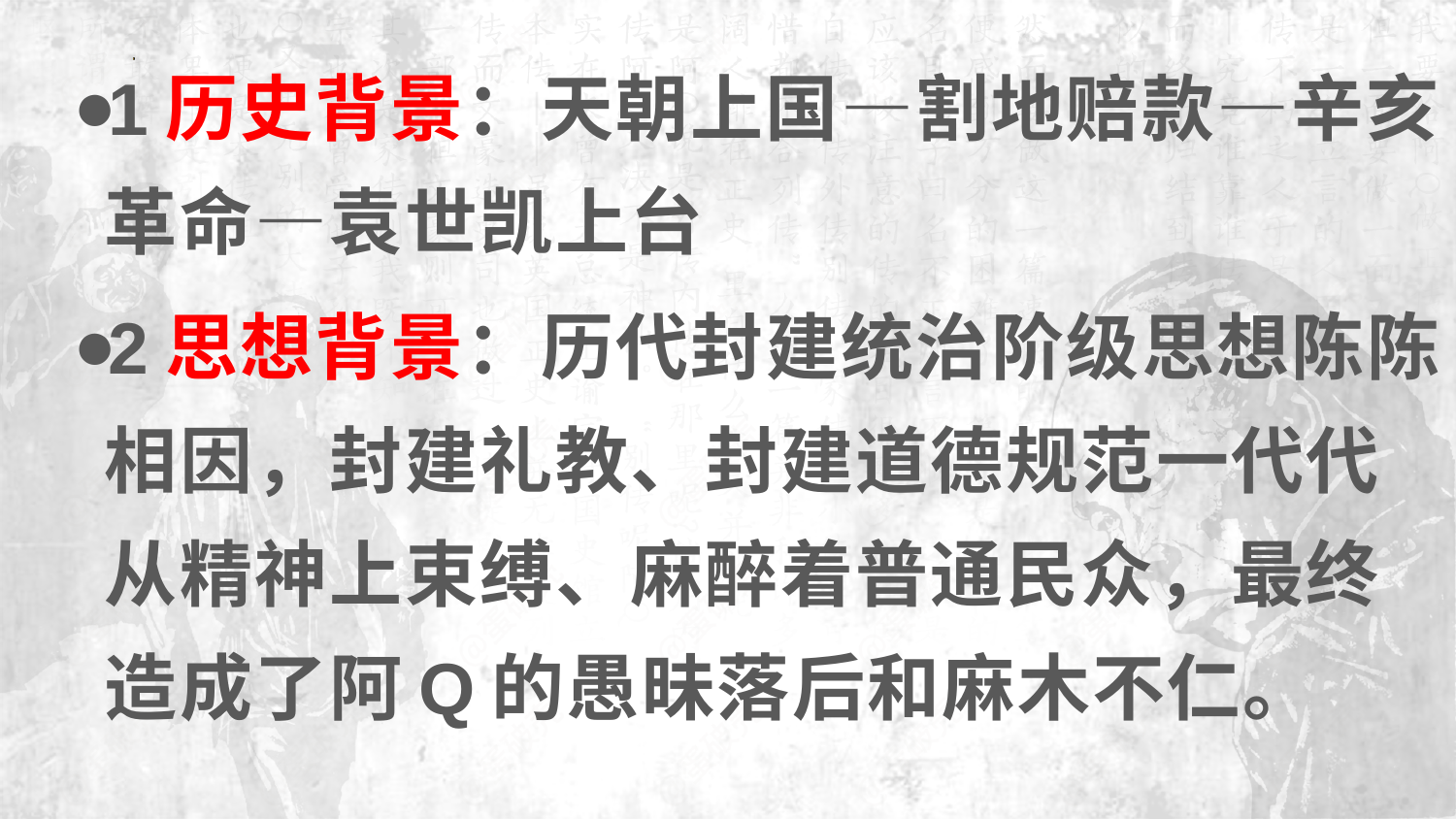

1历史背景：天朝上国—割地赔款—辛亥革命—袁世凯上台
2思想背景：历代封建统治阶级思想陈陈相因，封建礼教、封建道德规范一代代从精神上束缚、麻醉着普通民众，最终造成了阿Q的愚昧落后和麻木不仁。